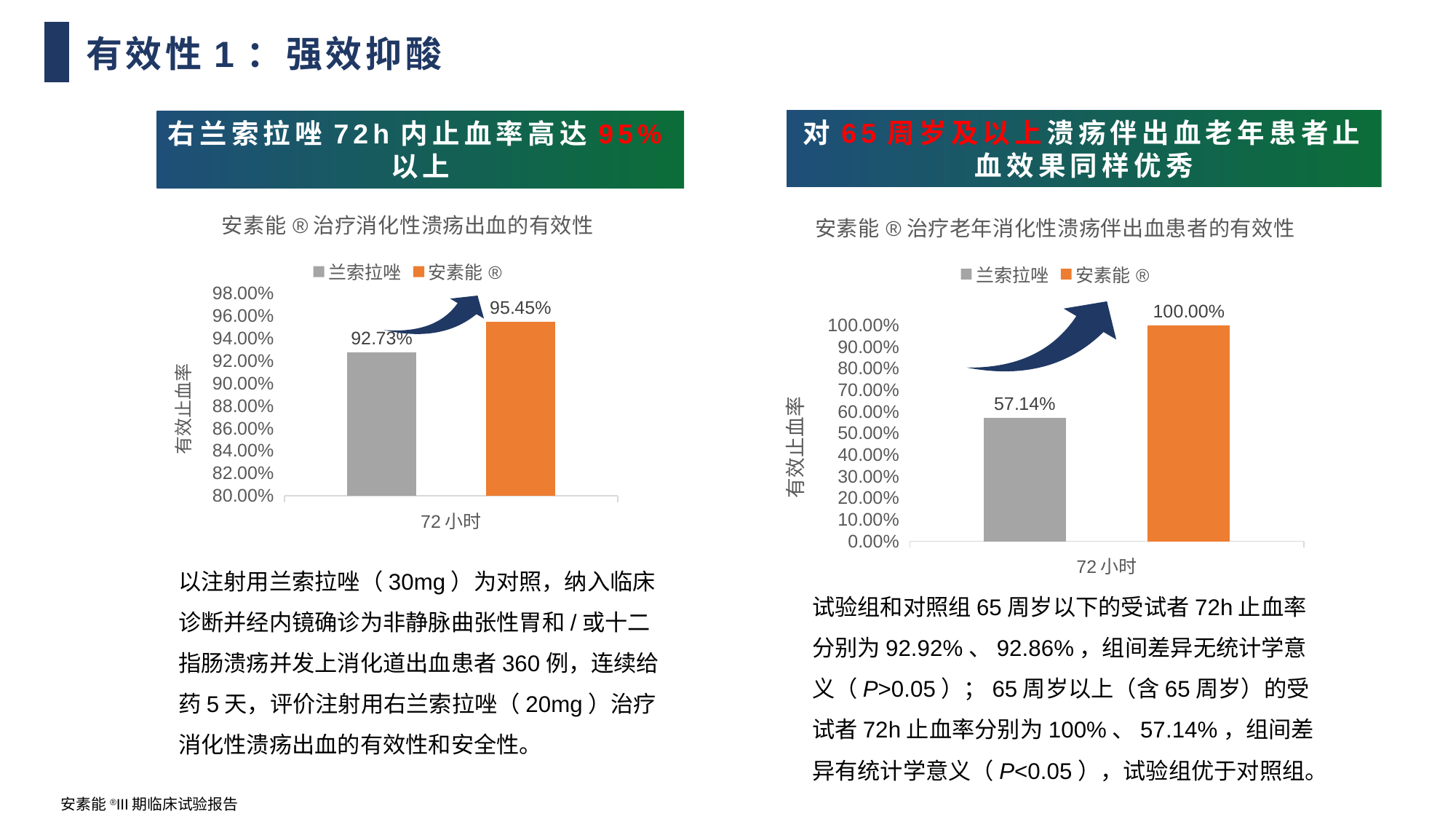

# 有效性1：强效抑酸
对65周岁及以上溃疡伴出血老年患者止血效果同样优秀
右兰索拉唑72h内止血率高达95%以上

### Chart: 安素能®治疗消化性溃疡出血的有效性

| Category | 兰索拉唑 | 安素能® |
|---|---|---|
| 72小时 | 0.9273 | 0.9545 |

### Chart: 安素能®治疗老年消化性溃疡伴出血患者的有效性

| Category | 兰索拉唑 | 安素能® |
|---|---|---|
| 72小时 | 0.5714 | 1.0 |

以注射用兰索拉唑（30mg）为对照，纳入临床诊断并经内镜确诊为非静脉曲张性胃和/或十二指肠溃疡并发上消化道出血患者360例，连续给药5天，评价注射用右兰索拉唑（20mg）治疗消化性溃疡出血的有效性和安全性。
试验组和对照组65周岁以下的受试者72h止血率分别为92.92%、92.86%，组间差异无统计学意义（P>0.05）；65周岁以上（含65周岁）的受试者72h止血率分别为100%、57.14%，组间差异有统计学意义（P<0.05），试验组优于对照组。
安素能®III期临床试验报告